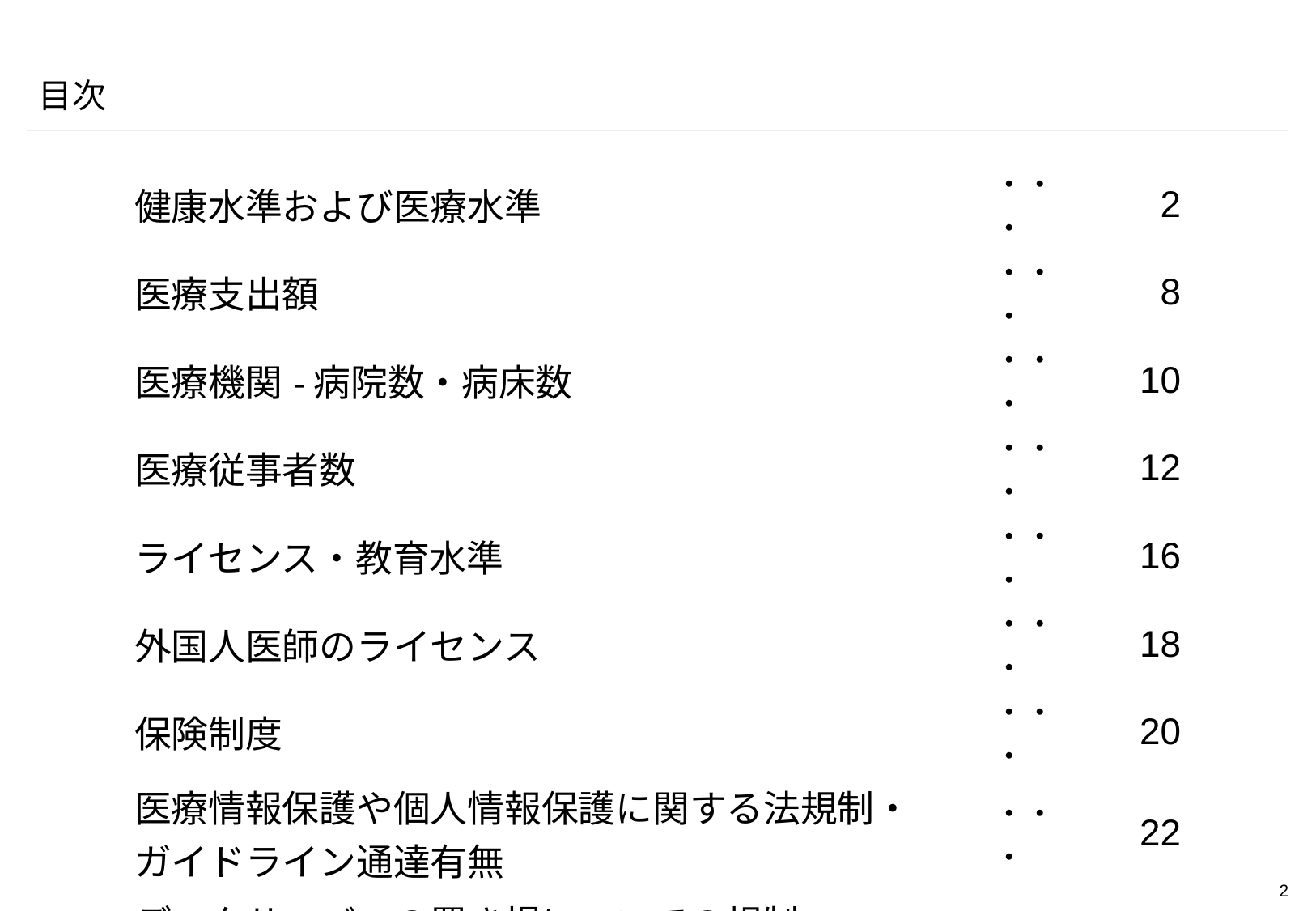

目次
| 健康水準および医療水準 | ・・・ | 2 |
| --- | --- | --- |
| 医療支出額 | ・・・ | 8 |
| 医療機関-病院数・病床数 | ・・・ | 10 |
| 医療従事者数 | ・・・ | 12 |
| ライセンス・教育水準 | ・・・ | 16 |
| 外国人医師のライセンス | ・・・ | 18 |
| 保険制度 | ・・・ | 20 |
| 医療情報保護や個人情報保護に関する法規制・ ガイドライン通達有無 | ・・・ | 22 |
| データサーバーの置き場についての規制・ ガイドライン等 | ・・・ | 24 |
| 医療現場で使用される言語 | ・・・ | 26 |